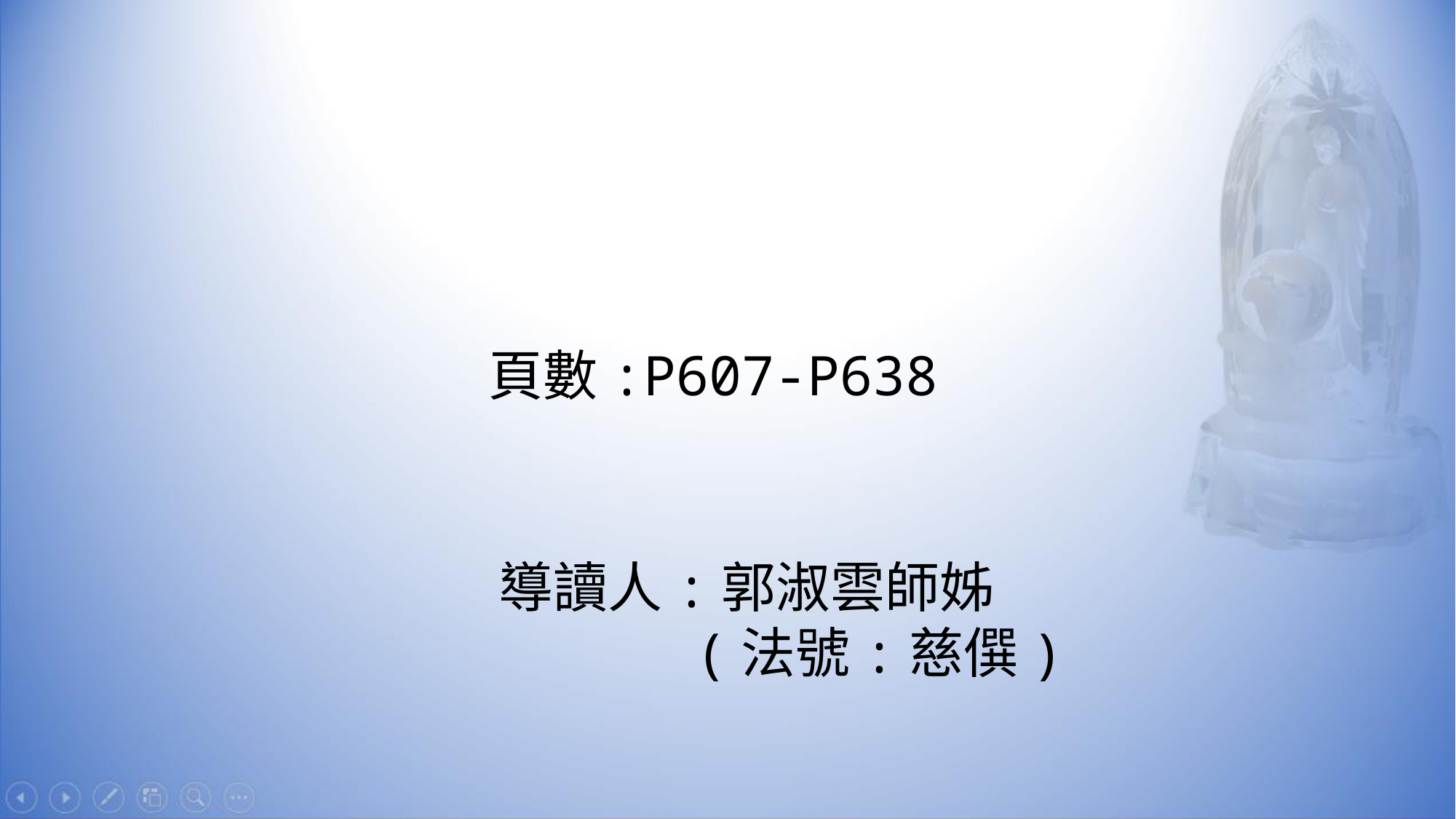

# 靜思法髓妙蓮華序品讀書會 -文殊彌勒啟教傳法
頁數:P607-P638
導讀人:郭淑雲師姊
      (法號:慈僎)